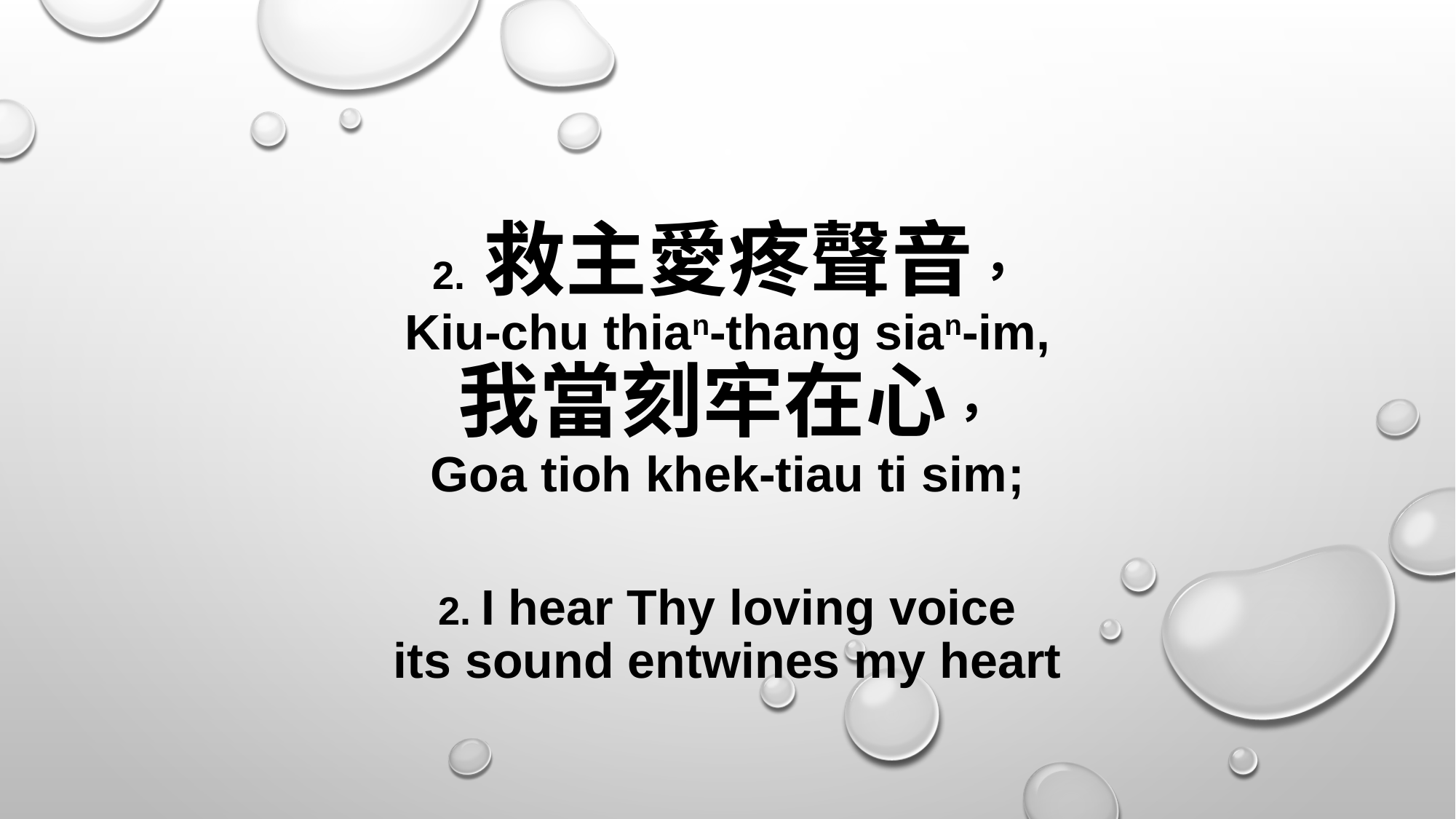

# 2. 救主愛疼聲音， Kiu-chu thian-thang sian-im, 我當刻牢在心， Goa tioh khek-tiau ti sim; 2. I hear Thy loving voice its sound entwines my heart